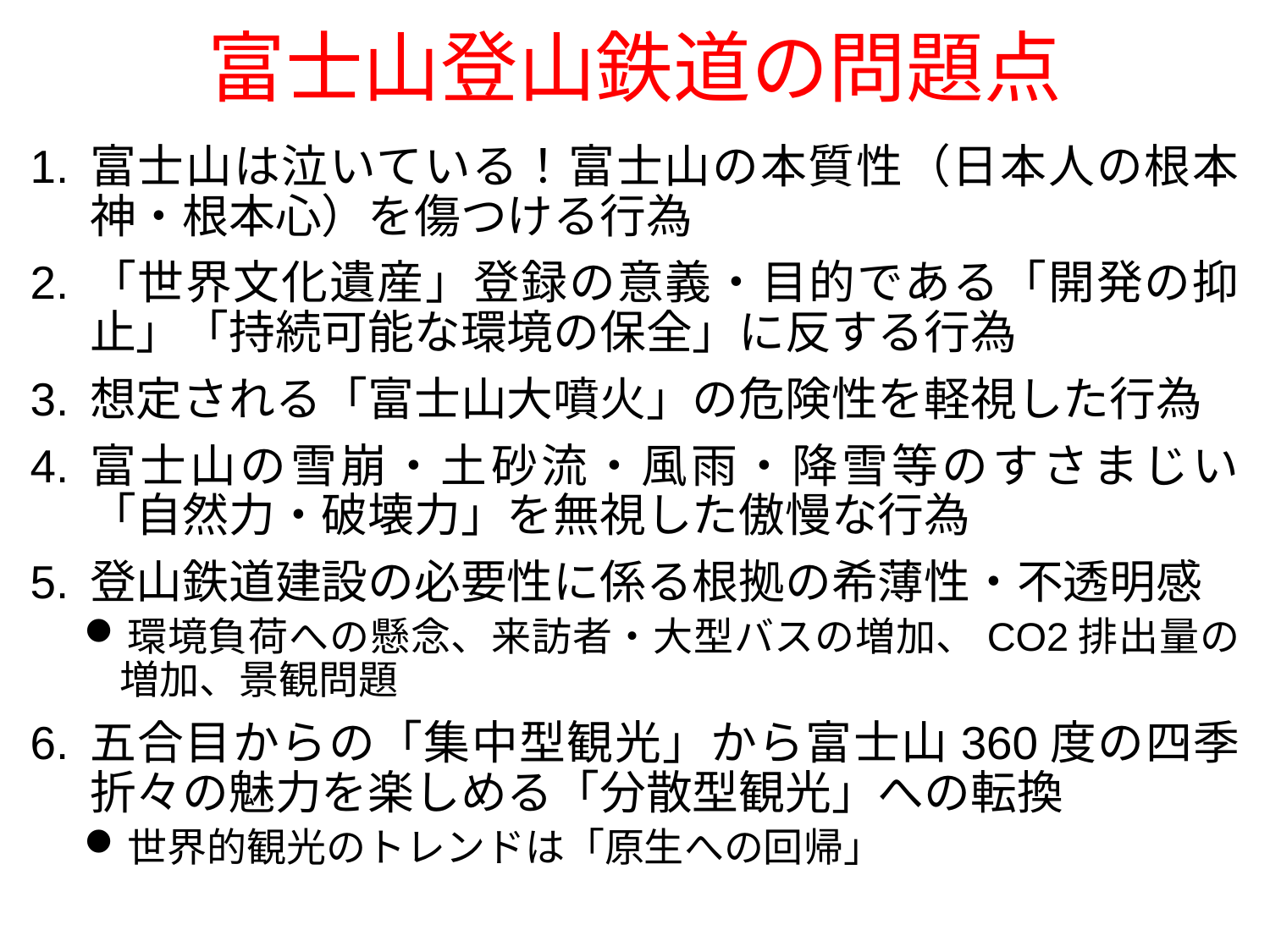

# 富士山登山鉄道の問題点
富士山は泣いている！富士山の本質性（日本人の根本神・根本心）を傷つける行為
「世界文化遺産」登録の意義・目的である「開発の抑止」「持続可能な環境の保全」に反する行為
想定される「富士山大噴火」の危険性を軽視した行為
富士山の雪崩・土砂流・風雨・降雪等のすさまじい「自然力・破壊力」を無視した傲慢な行為
登山鉄道建設の必要性に係る根拠の希薄性・不透明感
環境負荷への懸念、来訪者・大型バスの増加、CO2排出量の増加、景観問題
五合目からの「集中型観光」から富士山360度の四季折々の魅力を楽しめる「分散型観光」への転換
世界的観光のトレンドは「原生への回帰」